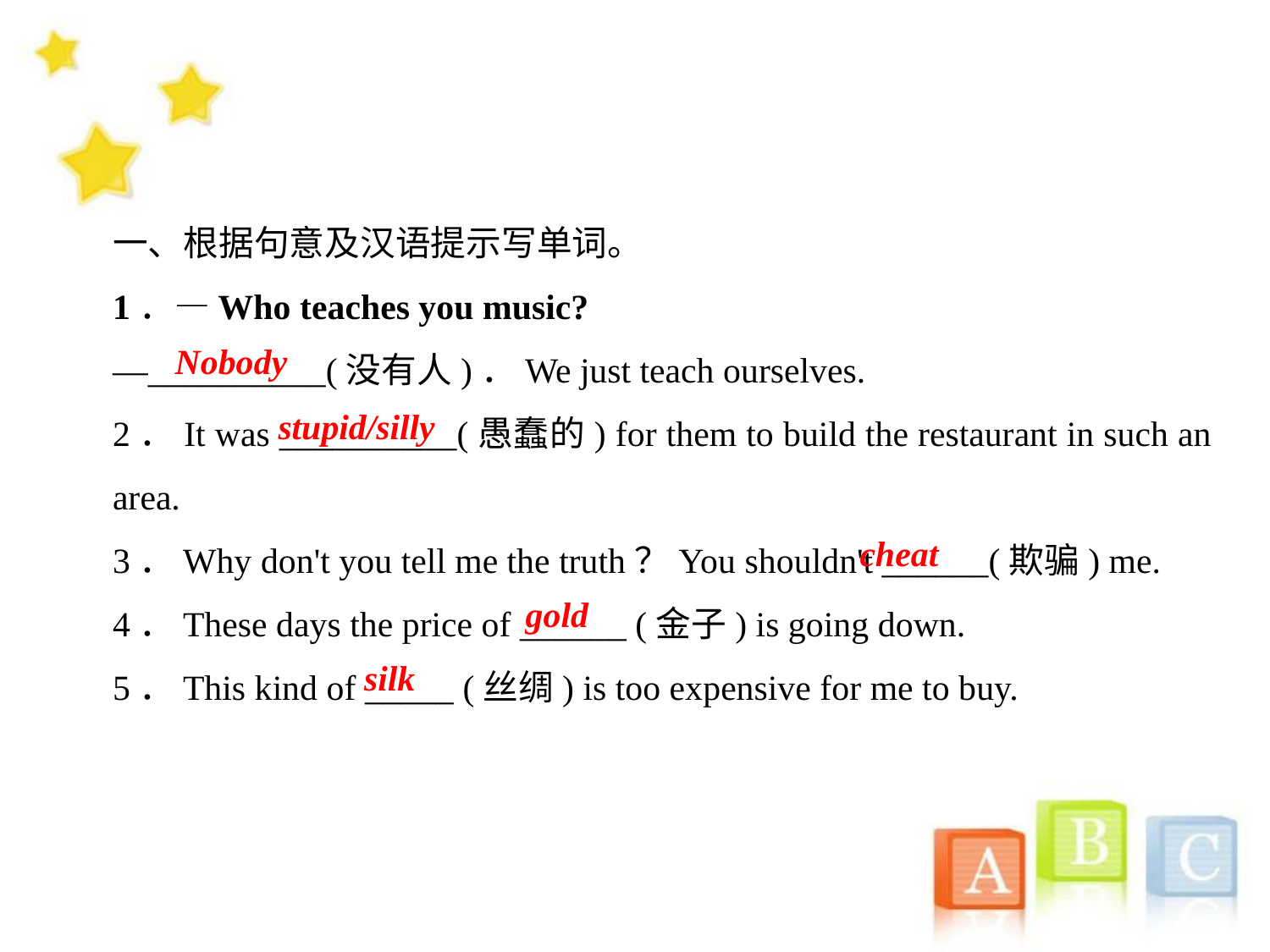

一、根据句意及汉语提示写单词。
1．—Who teaches you music?
—__________(没有人)．We just teach ourselves.
2．It was __________(愚蠢的) for them to build the restaurant in such an area.
3．Why don't you tell me the truth？You shouldn't ______(欺骗) me.
4．These days the price of ______ (金子) is going down.
5．This kind of _____ (丝绸) is too expensive for me to buy.
Nobody
stupid/silly
cheat
gold
silk